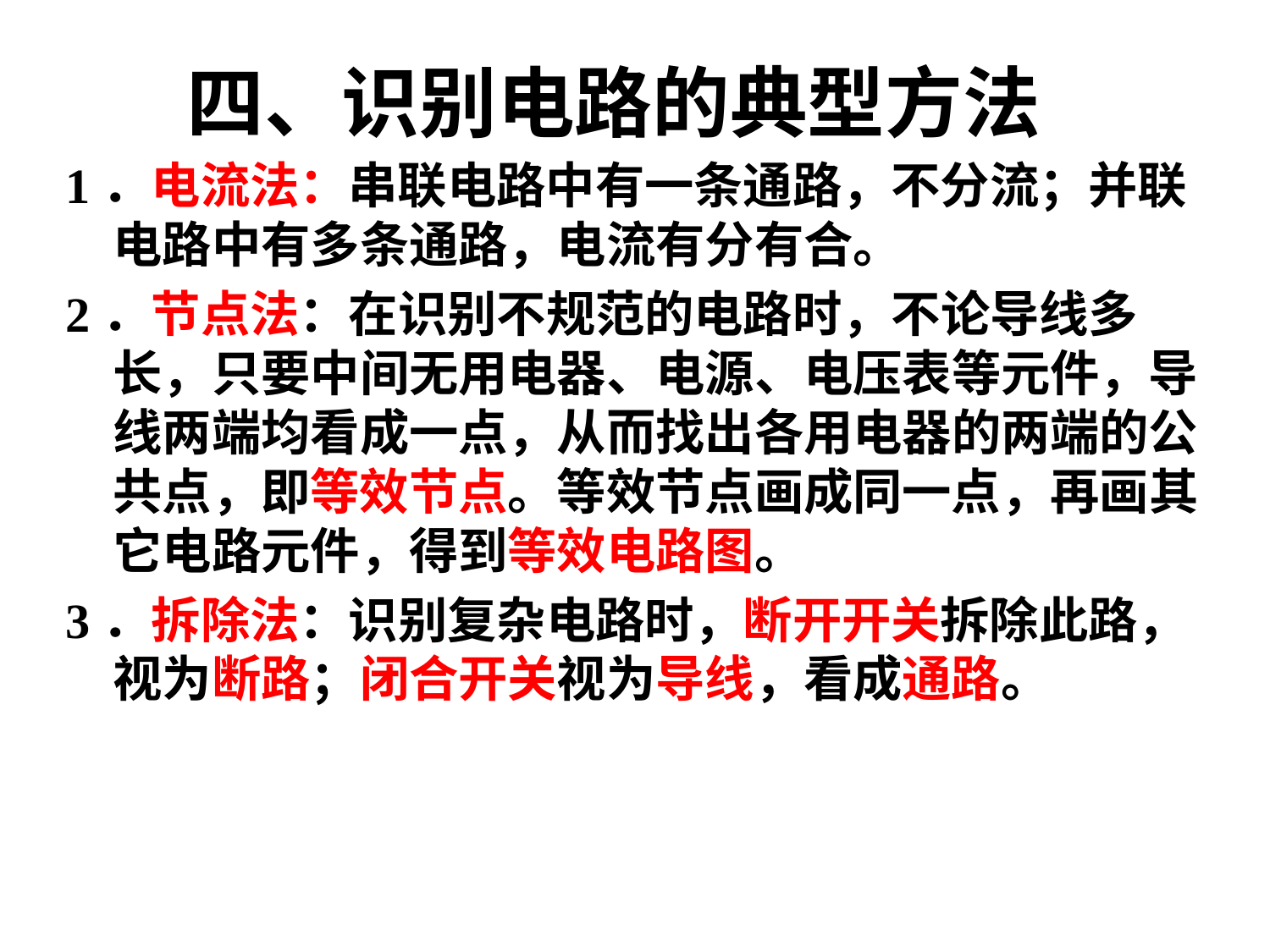

# 四、识别电路的典型方法
1．电流法：串联电路中有一条通路，不分流；并联电路中有多条通路，电流有分有合。
2．节点法：在识别不规范的电路时，不论导线多长，只要中间无用电器、电源、电压表等元件，导线两端均看成一点，从而找出各用电器的两端的公共点，即等效节点。等效节点画成同一点，再画其它电路元件，得到等效电路图。
3．拆除法：识别复杂电路时，断开开关拆除此路，视为断路；闭合开关视为导线，看成通路。